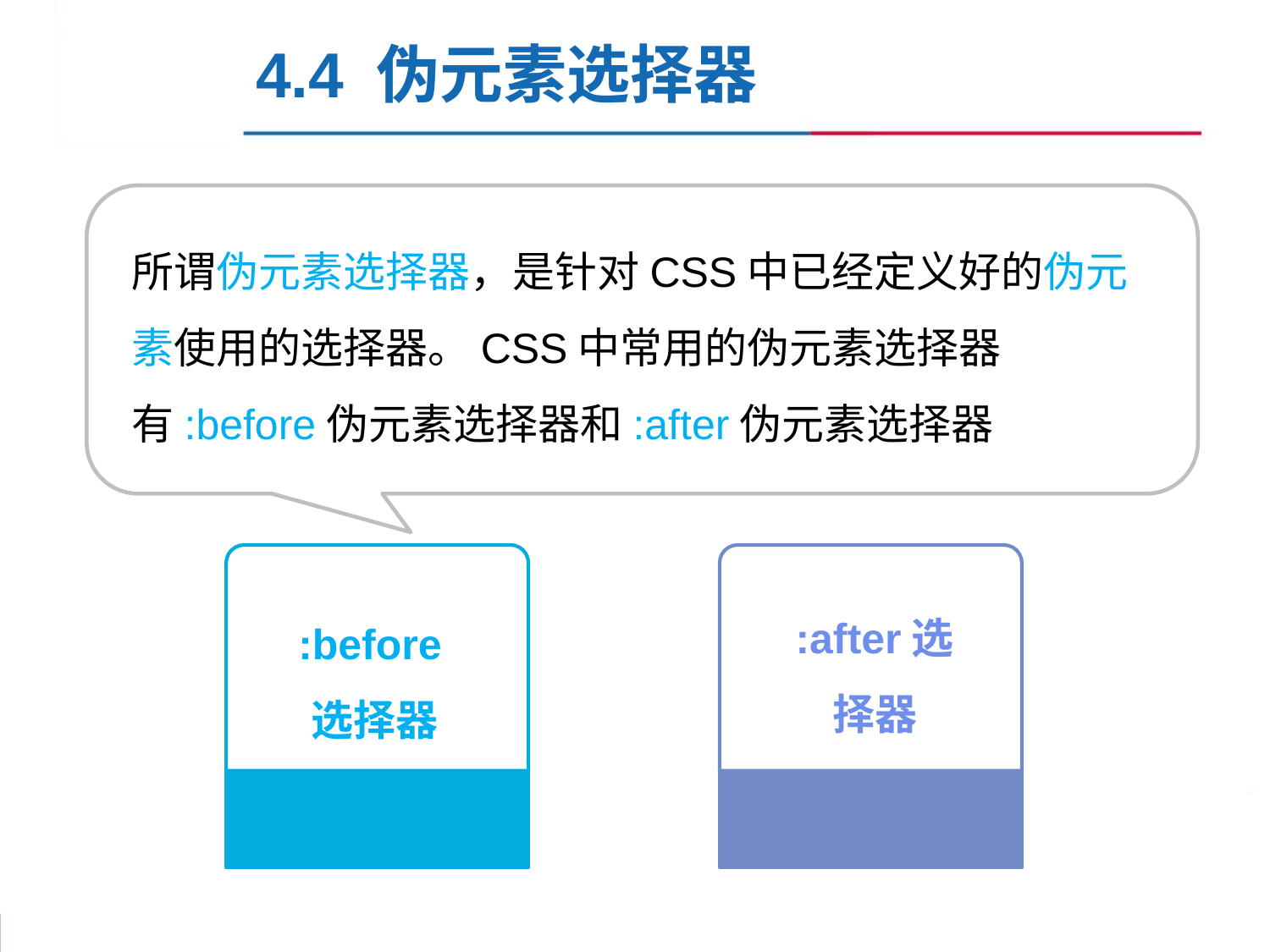

4.4 伪元素选择器

所谓伪元素选择器，是针对CSS中已经定义好的伪元素使用的选择器。CSS中常用的伪元素选择器有:before伪元素选择器和:after伪元素选择器

:before选择器

:after选择器